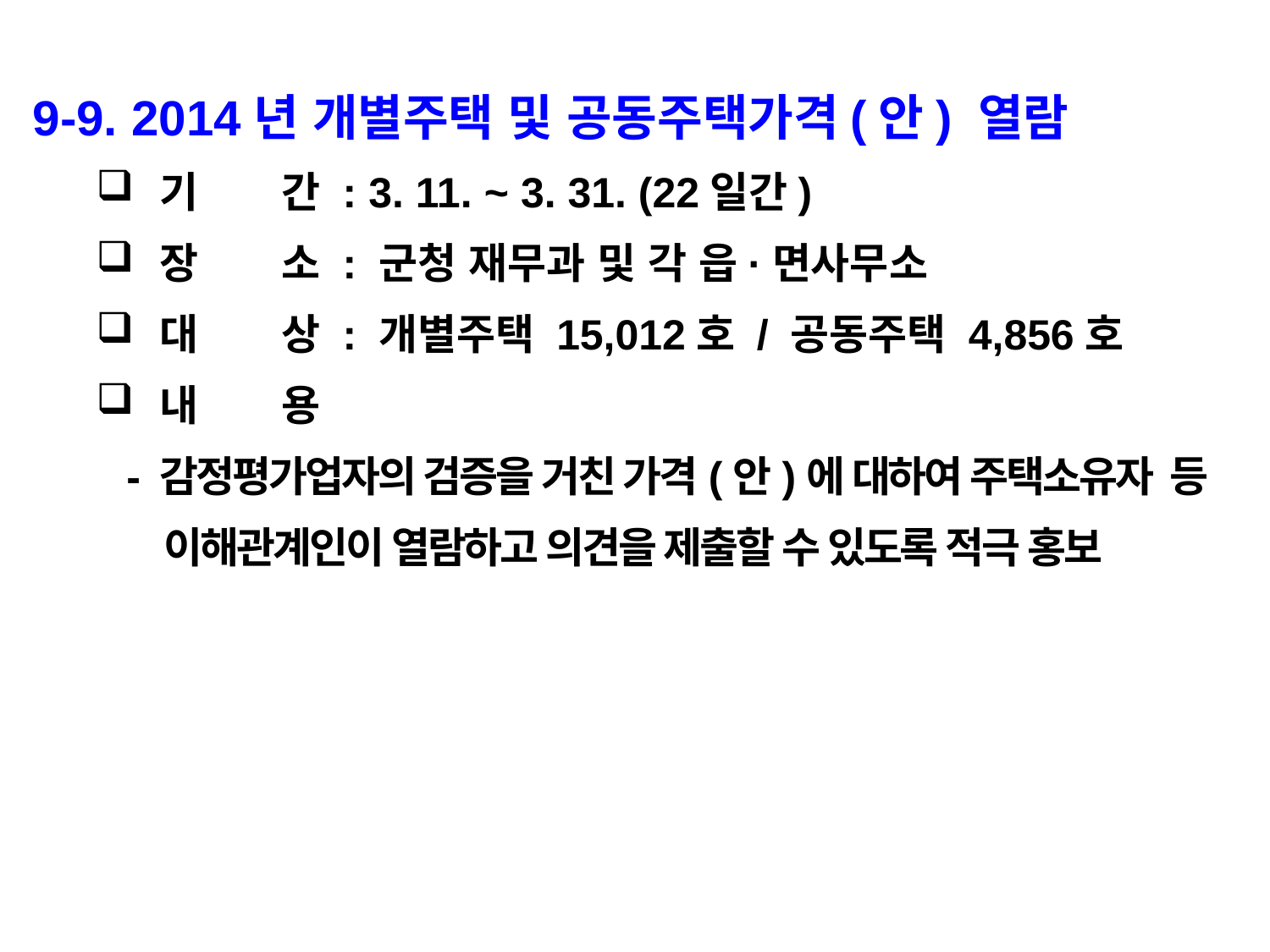

9-9. 2014년 개별주택 및 공동주택가격(안) 열람
기       간 : 3. 11. ~ 3. 31. (22일간)
장       소 : 군청 재무과 및 각 읍·면사무소
대       상 : 개별주택 15,012호 / 공동주택 4,856호
내       용
   - 감정평가업자의 검증을 거친 가격(안)에 대하여 주택소유자  등
      이해관계인이 열람하고 의견을 제출할 수 있도록 적극 홍보